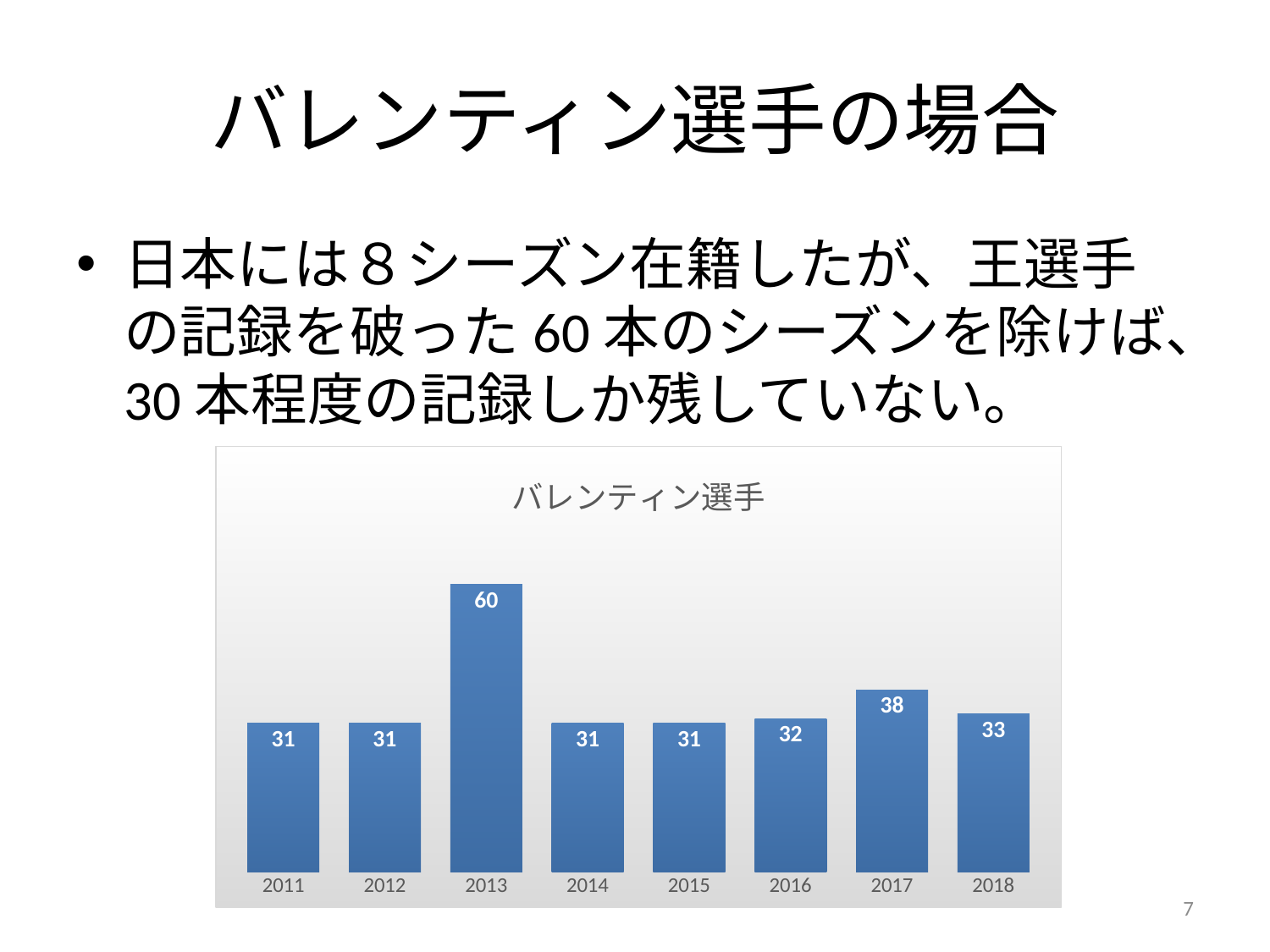

# バレンティン選手の場合
日本には８シーズン在籍したが、王選手の記録を破った60本のシーズンを除けば、30本程度の記録しか残していない。

### Chart: バレンティン選手

| Category | 列1 |
|---|---|
| 2011 | 31.0 |
| 2012 | 31.0 |
| 2013 | 60.0 |
| 2014 | 31.0 |
| 2015 | 31.0 |
| 2016 | 32.0 |
| 2017 | 38.0 |
| 2018 | 33.0 |
7